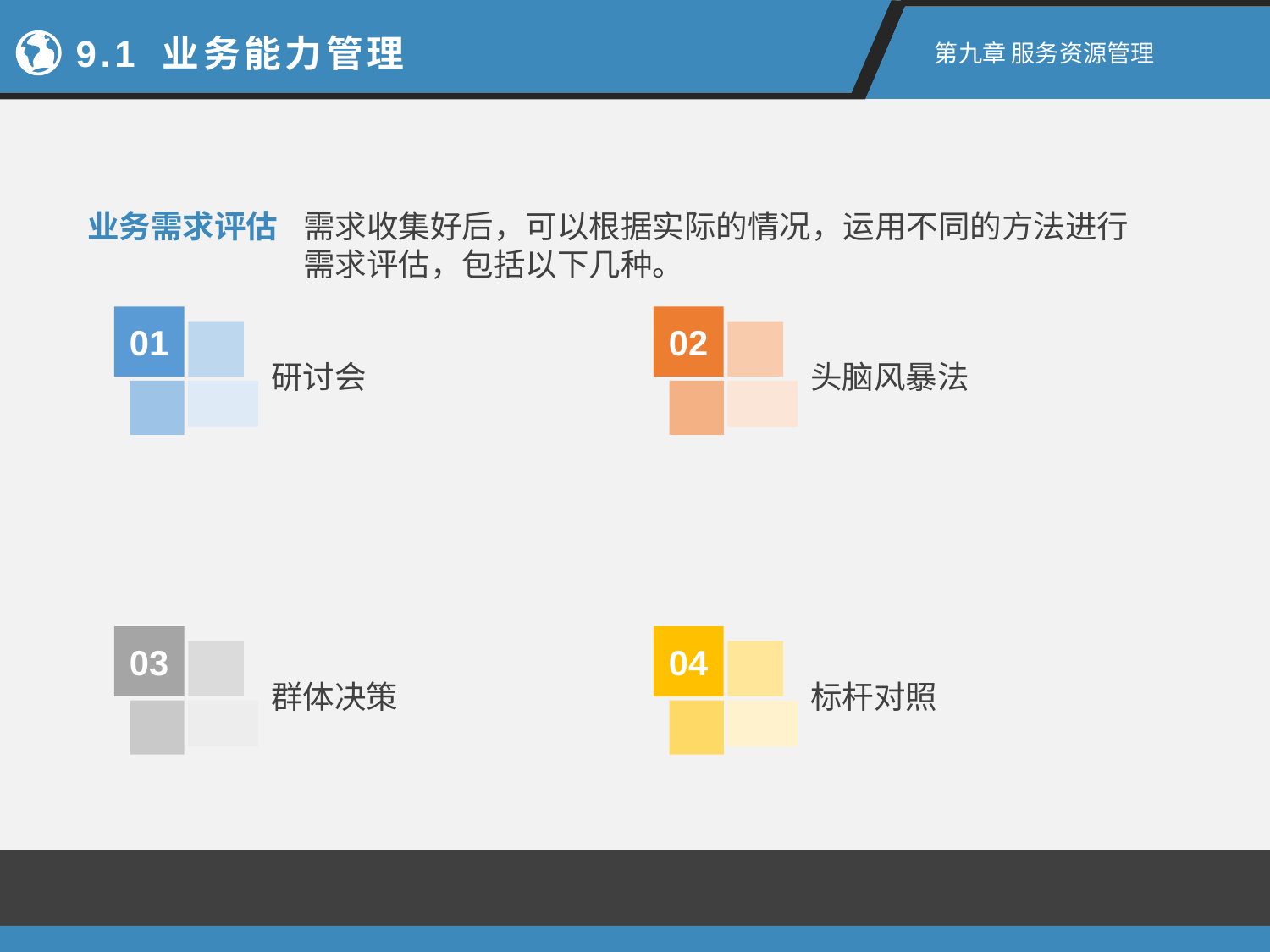

9.1 业务能力管理

第九章 服务资源管理
业务需求评估
需求收集好后，可以根据实际的情况，运用不同的方法进行需求评估，包括以下几种。
01

02

研讨会
头脑风暴法
03

04

群体决策
标杆对照